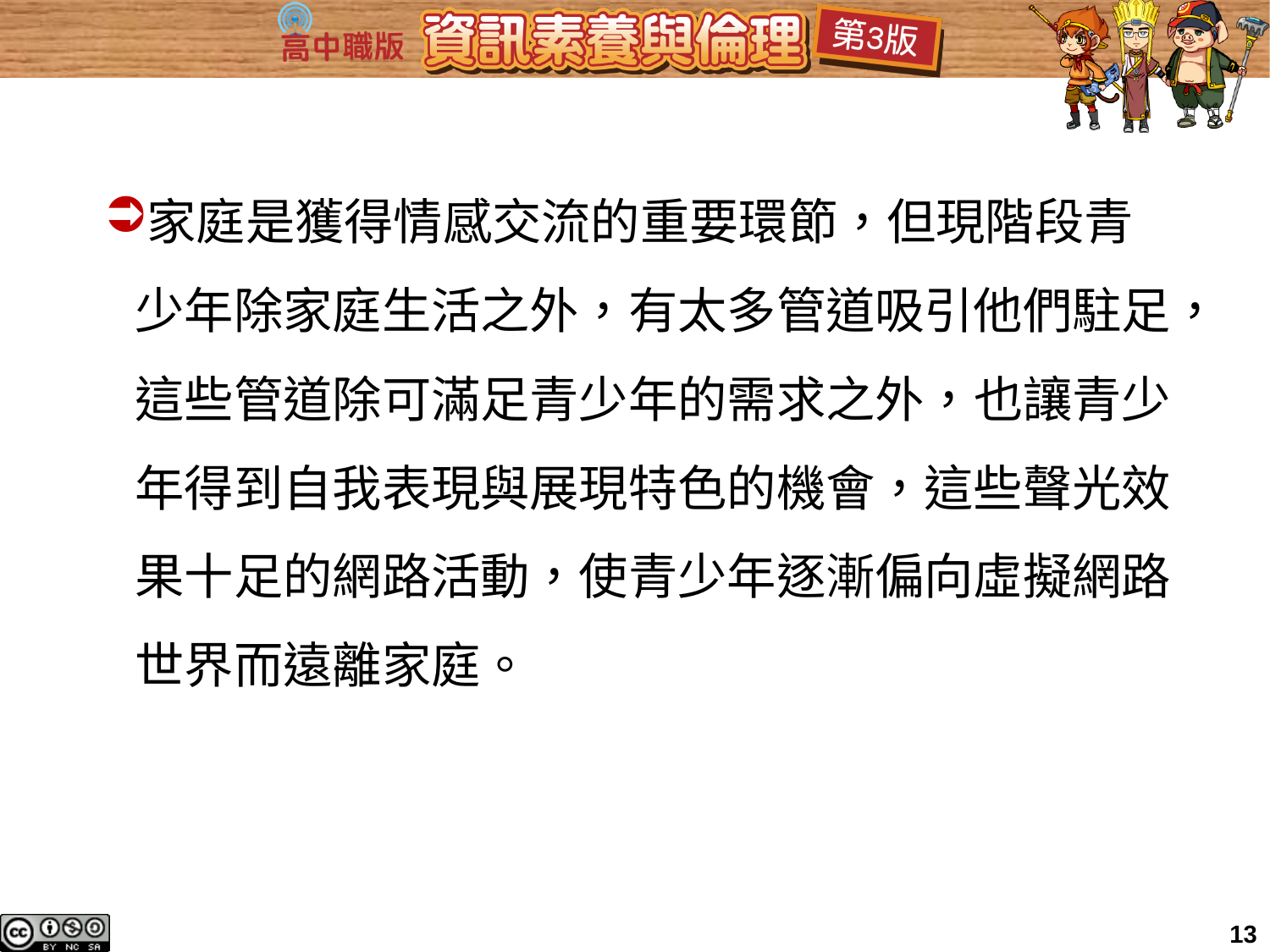

家庭是獲得情感交流的重要環節，但現階段青少年除家庭生活之外，有太多管道吸引他們駐足，這些管道除可滿足青少年的需求之外，也讓青少年得到自我表現與展現特色的機會，這些聲光效果十足的網路活動，使青少年逐漸偏向虛擬網路世界而遠離家庭。
13